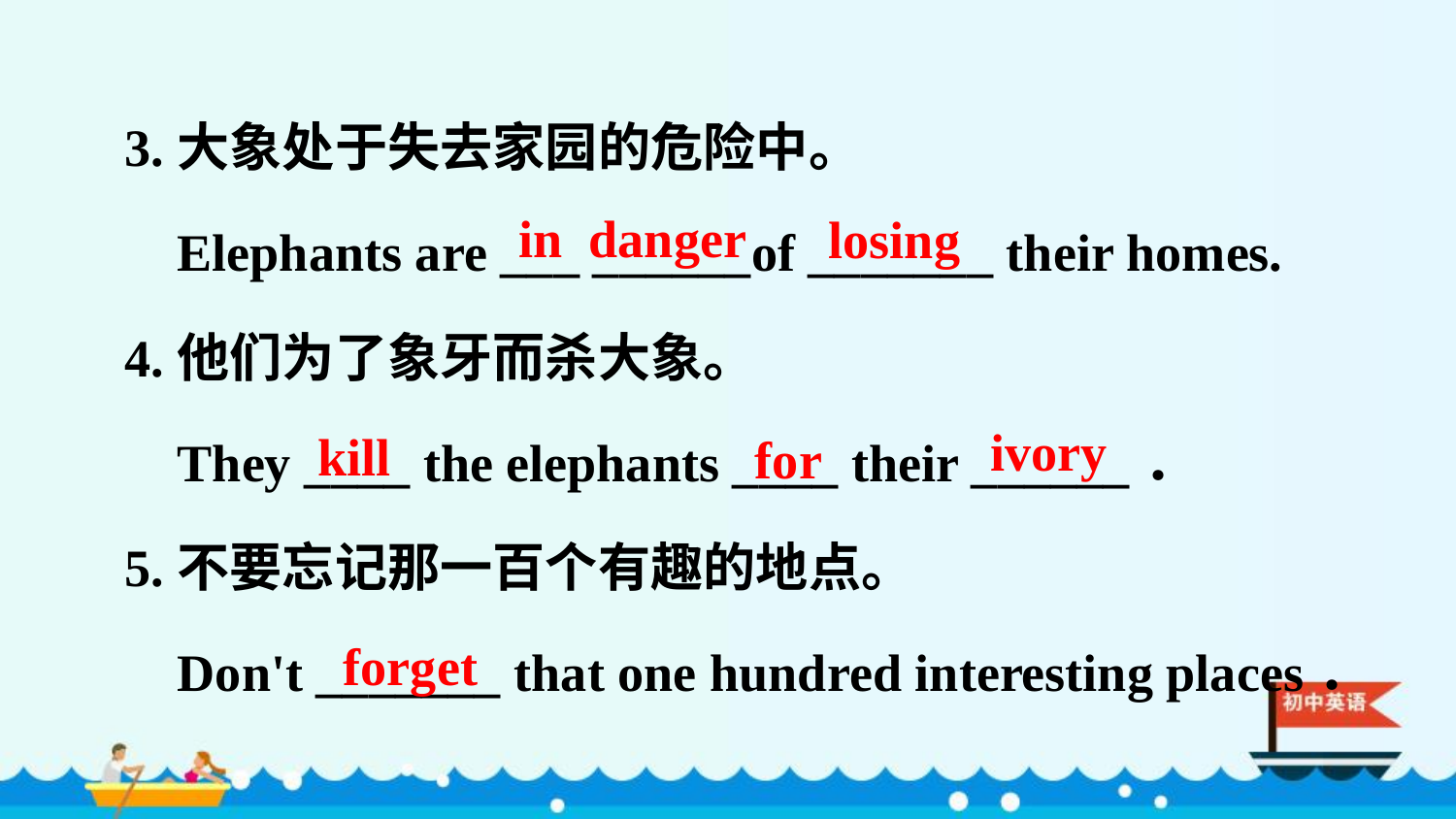

3.大象处于失去家园的危险中。
     Elephants are ___ ______of _______ their homes.
 4.他们为了象牙而杀大象。
     They ____ the elephants ____ their ______．
 5.不要忘记那一百个有趣的地点。
     Don't _______ that one hundred interesting places．
in  danger
losing
ivory
kill
for
forget